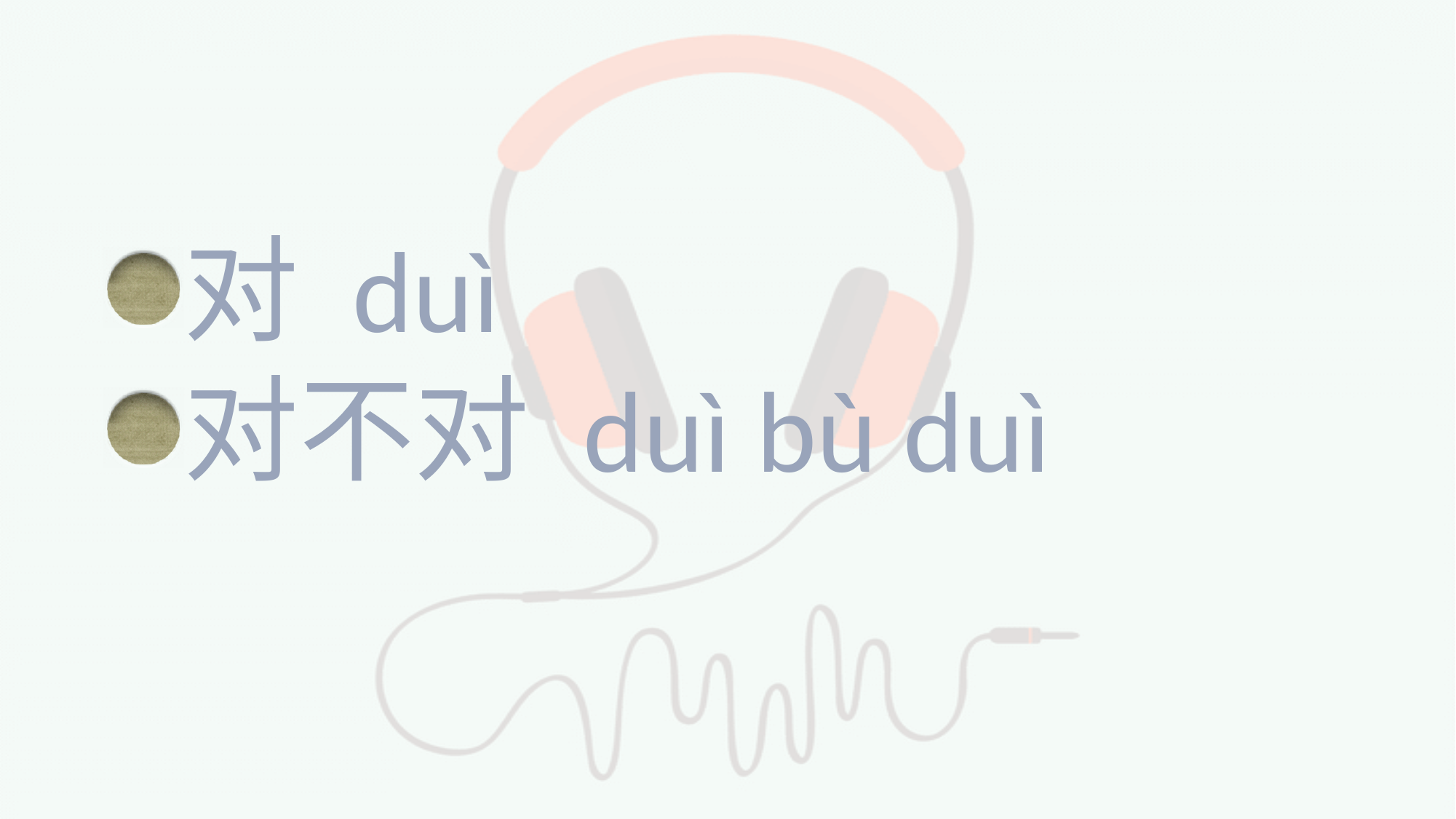

#
对 duì
对不对 duì bù duì